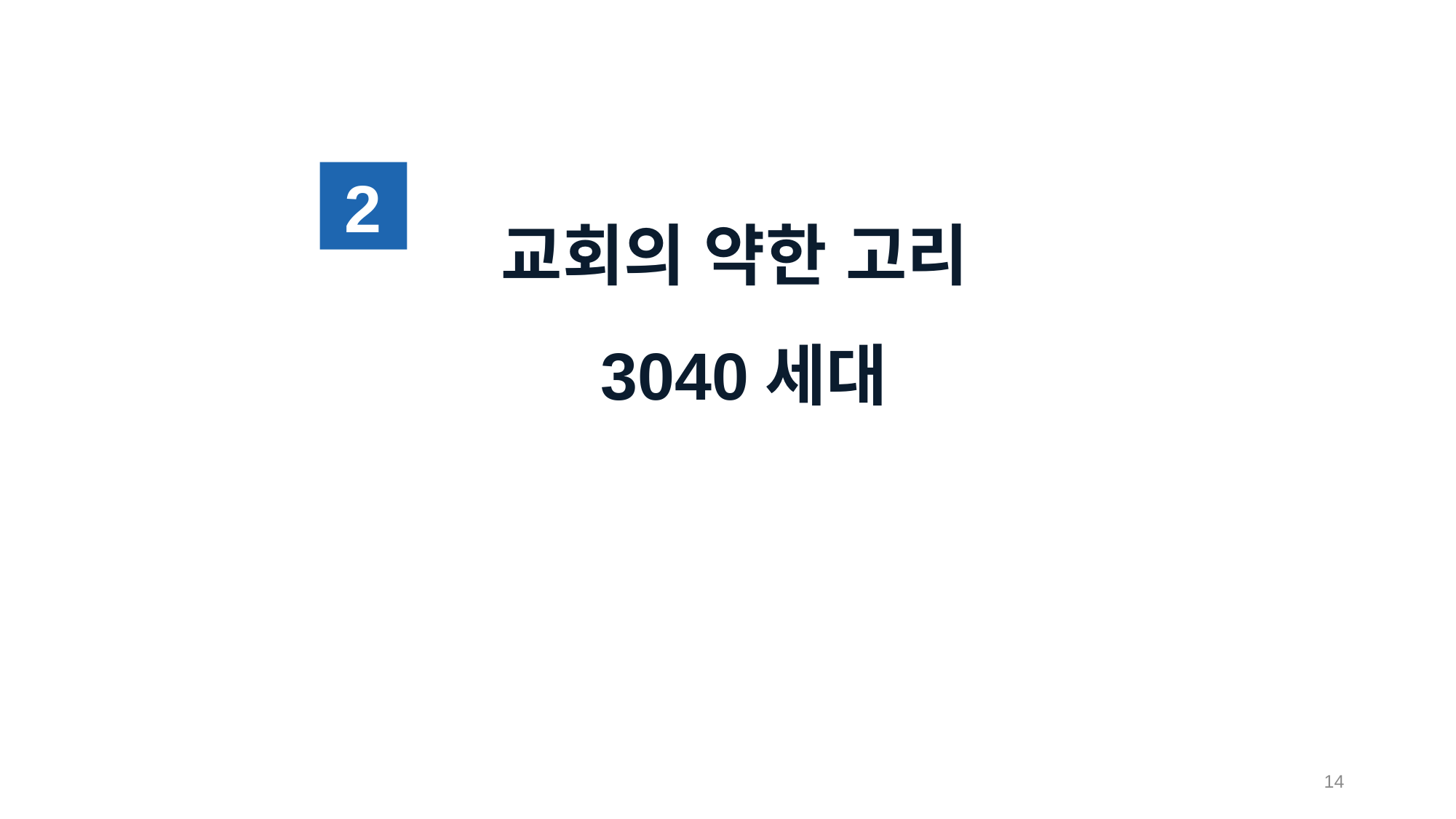

2
# 교회의 약한 고리 3040세대
14